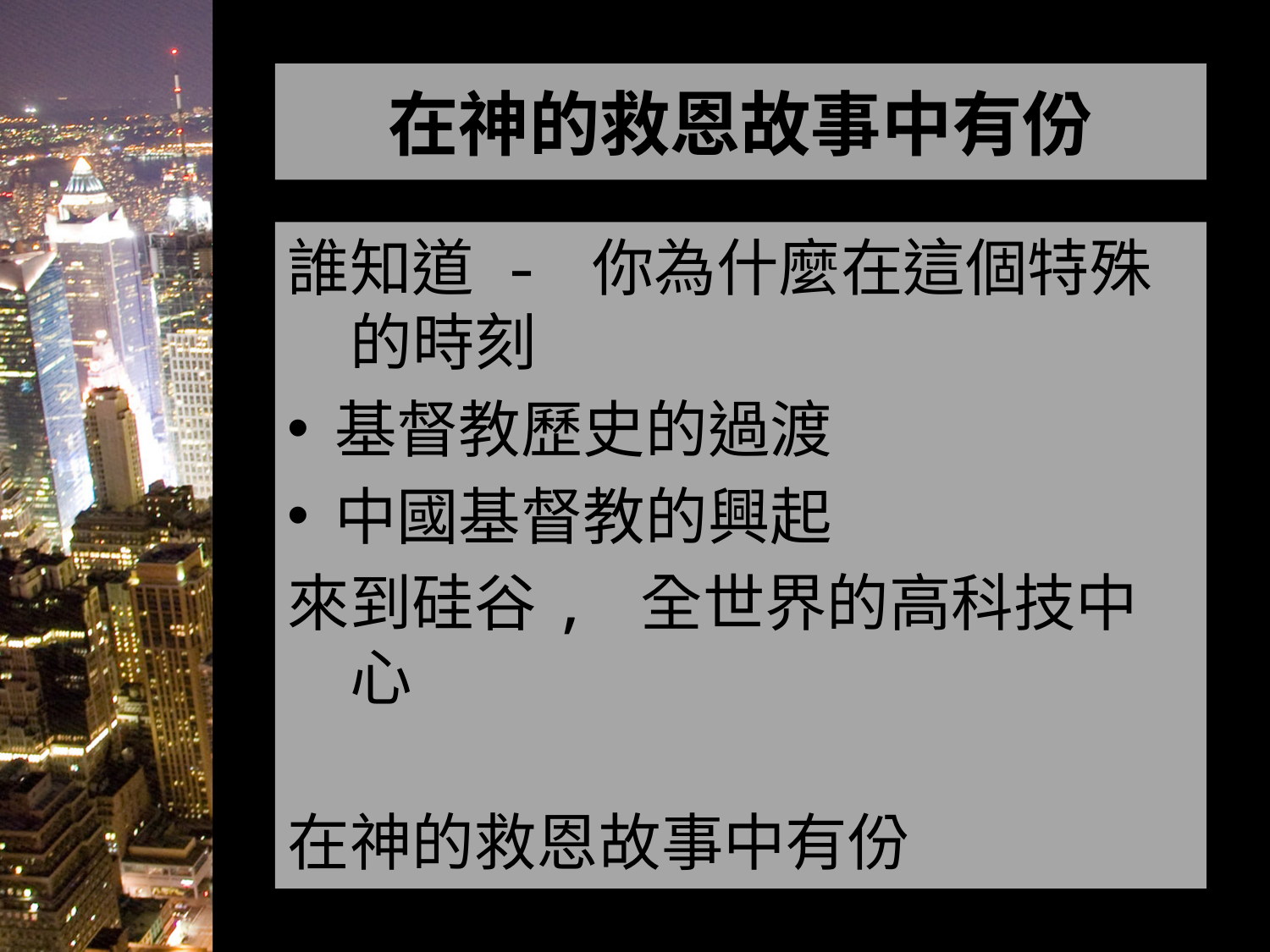

# 在​神的救恩故事​中有份
誰知道 - 你為什麼在這個特殊的時刻
基督教歷史的過渡
中國基督教的興起
來到硅谷, 全世界的高科技中心

在​神的救恩故事​中有份